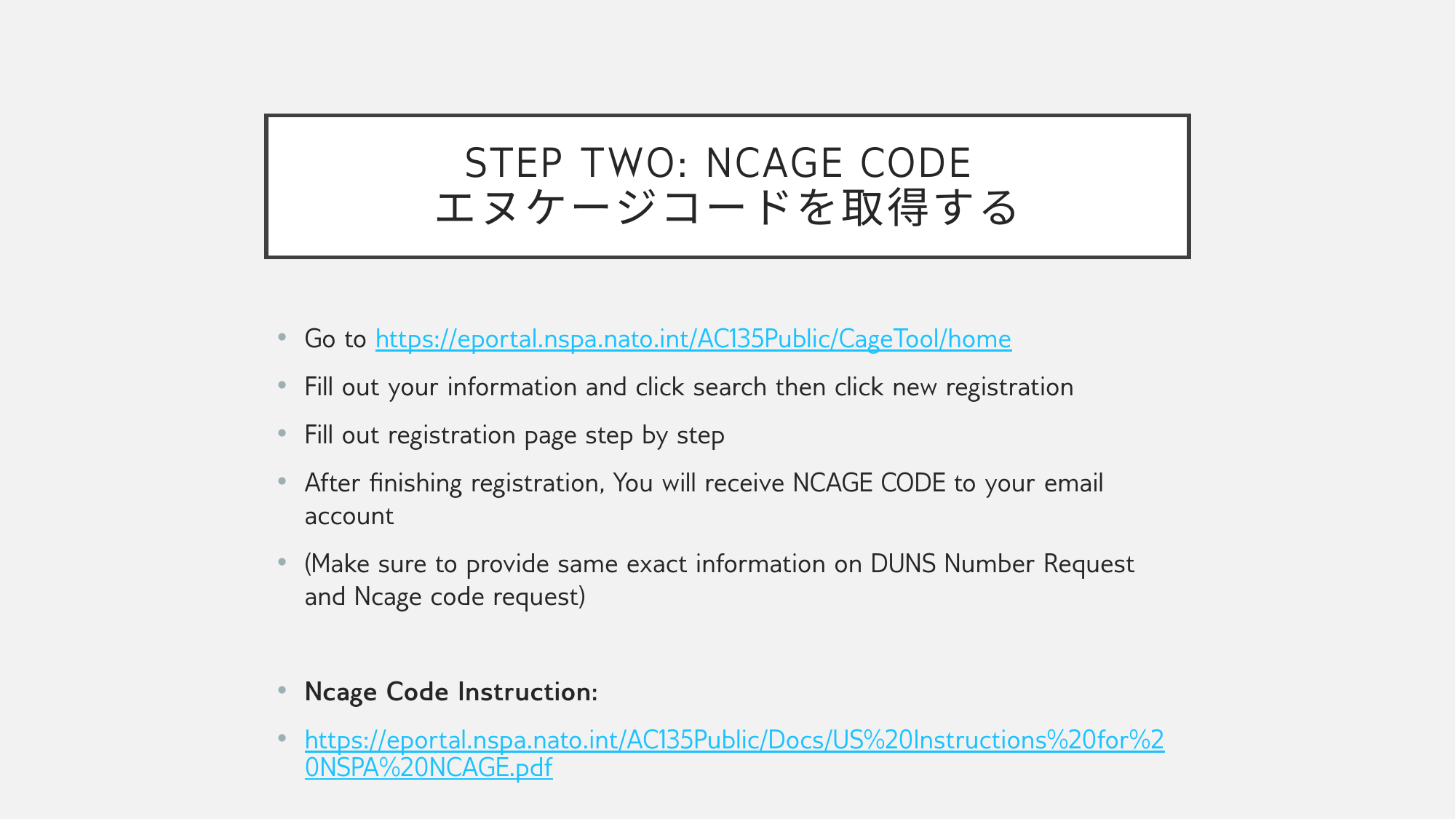

# STEP TWO: NCAGE CODE エヌケージコードを取得する
Go to https://eportal.nspa.nato.int/AC135Public/CageTool/home
Fill out your information and click search then click new registration
Fill out registration page step by step
After finishing registration, You will receive NCAGE CODE to your email account
(Make sure to provide same exact information on DUNS Number Request and Ncage code request)

Ncage Code Instruction:
https://eportal.nspa.nato.int/AC135Public/Docs/US%20Instructions%20for%20NSPA%20NCAGE.pdf